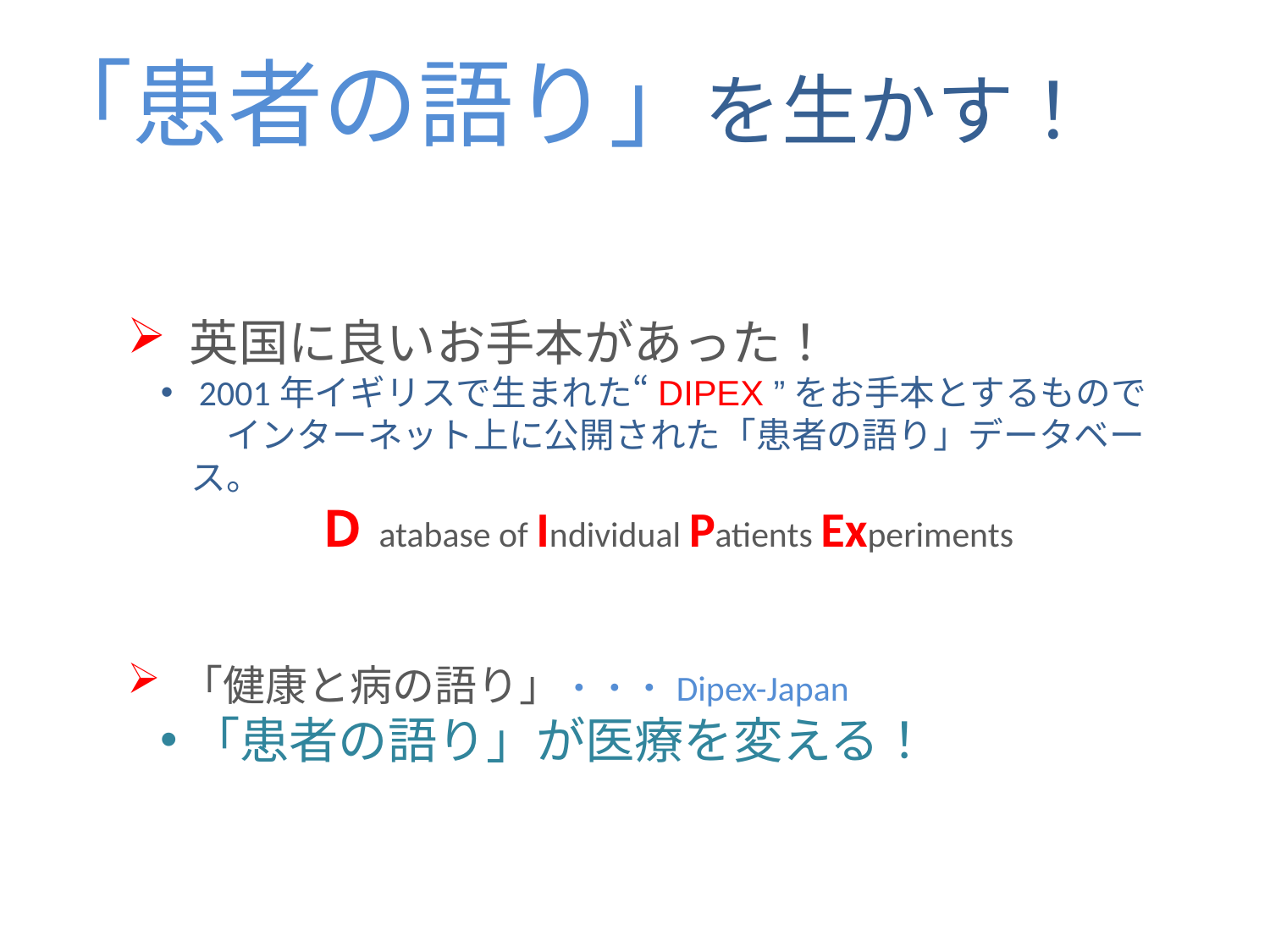

「患者の語り」を生かす！
 英国に良いお手本があった！
 2001年イギリスで生まれた“DIPEX ”をお手本とするもので
　インターネット上に公開された「患者の語り」データベース。
Ｄatabase of Individual Patients Experiments

 「健康と病の語り」・・・Dipex-Japan
「患者の語り」が医療を変える！